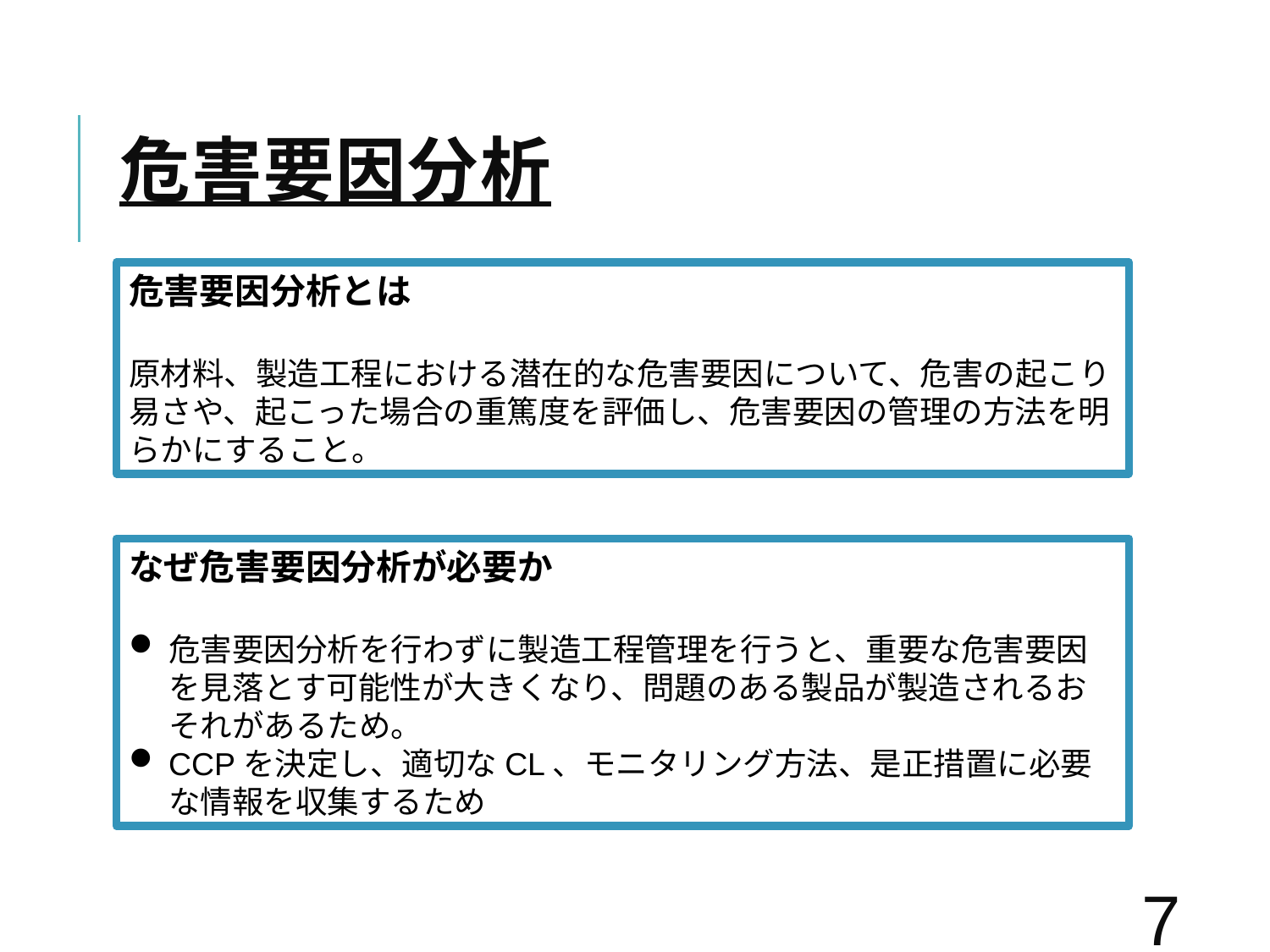

# 危害要因分析
危害要因分析とは

原材料、製造工程における潜在的な危害要因について、危害の起こり易さや、起こった場合の重篤度を評価し、危害要因の管理の方法を明らかにすること。
なぜ危害要因分析が必要か

危害要因分析を行わずに製造工程管理を行うと、重要な危害要因を見落とす可能性が大きくなり、問題のある製品が製造されるおそれがあるため。
CCPを決定し、適切なCL、モニタリング方法、是正措置に必要な情報を収集するため
75